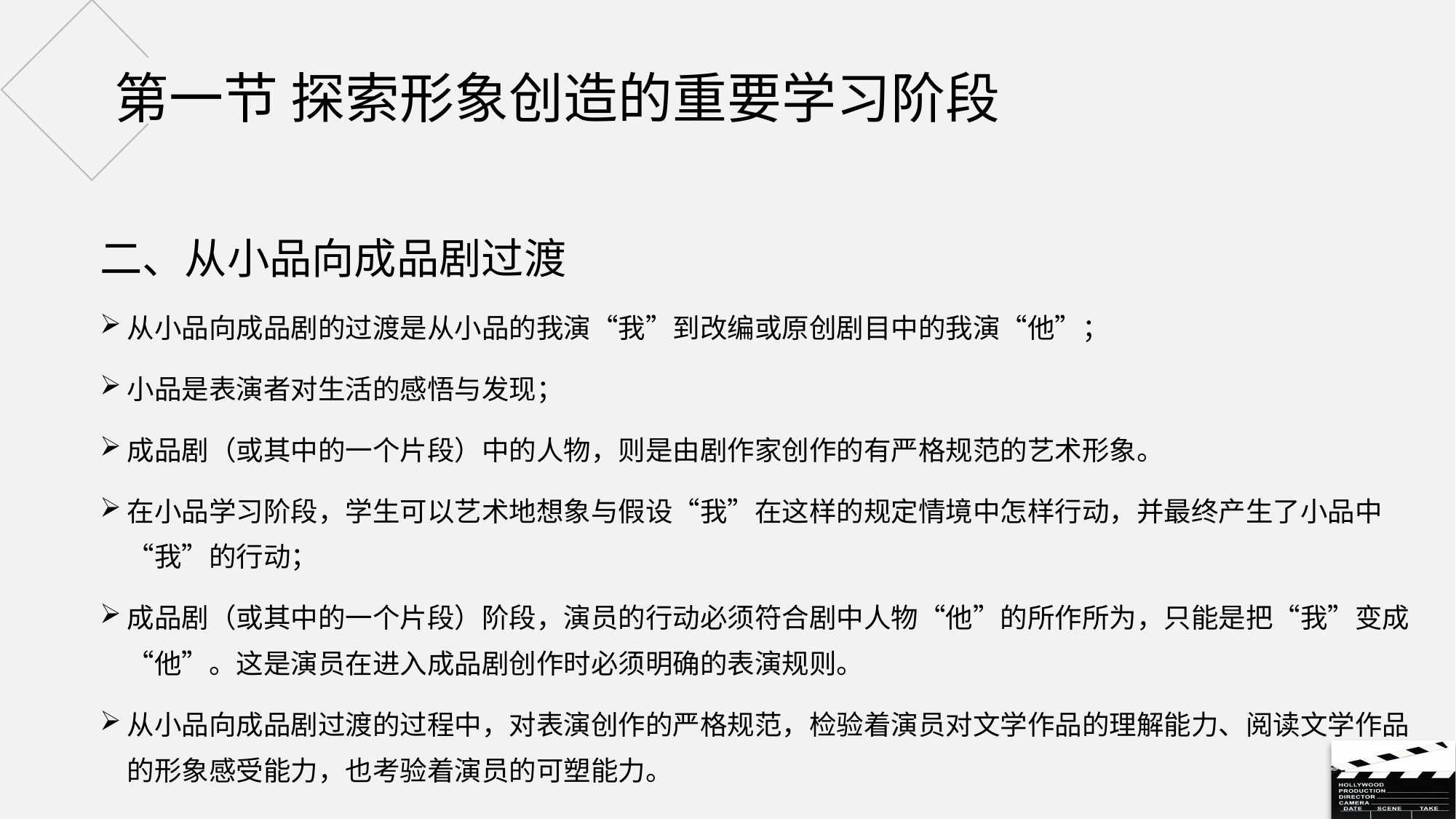

# 第一节 探索形象创造的重要学习阶段
二、从小品向成品剧过渡
从小品向成品剧的过渡是从小品的我演“我”到改编或原创剧目中的我演“他”；
小品是表演者对生活的感悟与发现；
成品剧（或其中的一个片段）中的人物，则是由剧作家创作的有严格规范的艺术形象。
在小品学习阶段，学生可以艺术地想象与假设“我”在这样的规定情境中怎样行动，并最终产生了小品中“我”的行动；
成品剧（或其中的一个片段）阶段，演员的行动必须符合剧中人物“他”的所作所为，只能是把“我”变成“他”。这是演员在进入成品剧创作时必须明确的表演规则。
从小品向成品剧过渡的过程中，对表演创作的严格规范，检验着演员对文学作品的理解能力、阅读文学作品的形象感受能力，也考验着演员的可塑能力。